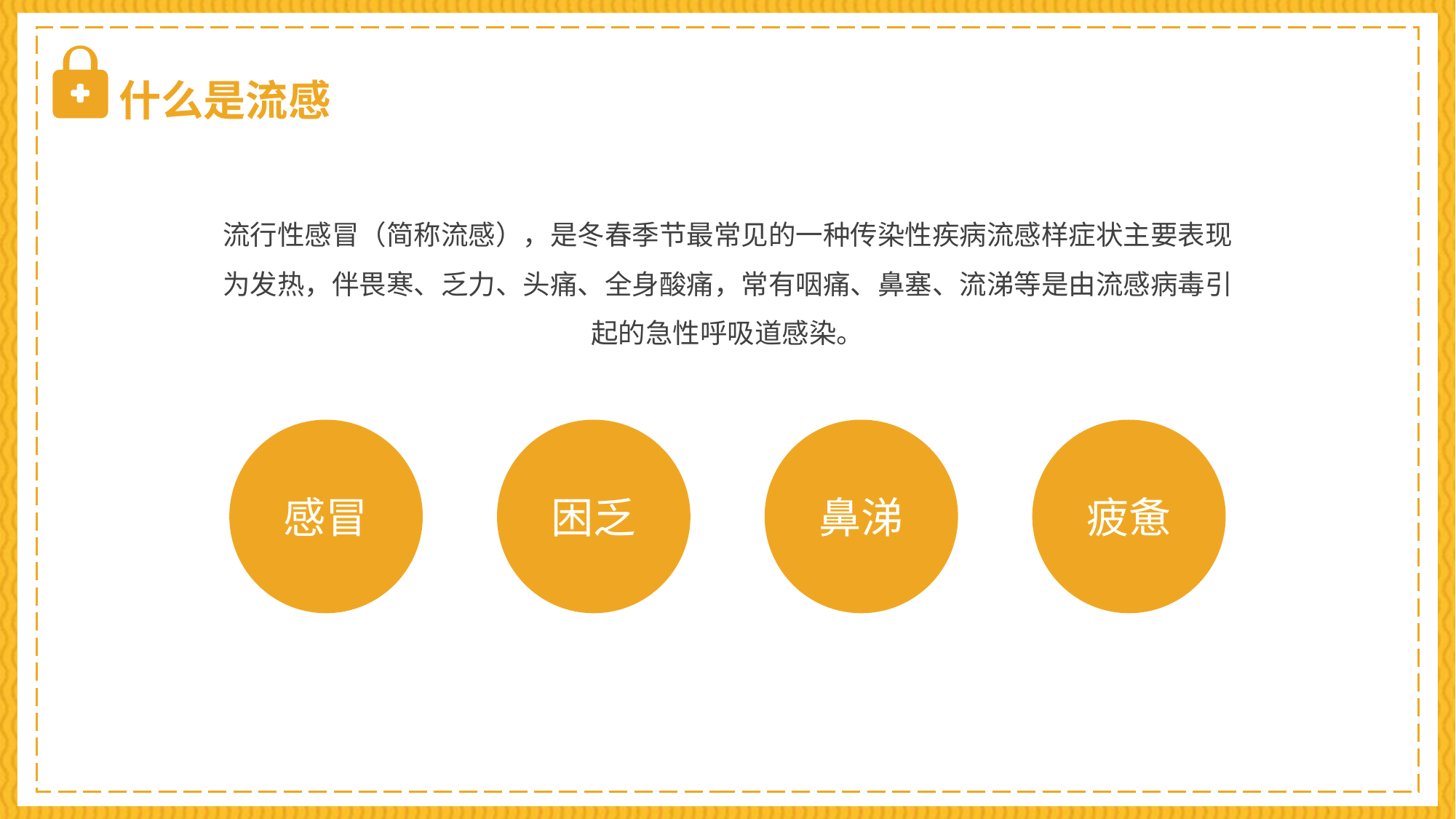

什么是流感
流行性感冒（简称流感），是冬春季节最常见的一种传染性疾病流感样症状主要表现为发热，伴畏寒、乏力、头痛、全身酸痛，常有咽痛、鼻塞、流涕等是由流感病毒引起的急性呼吸道感染。
感冒
困乏
鼻涕
疲惫